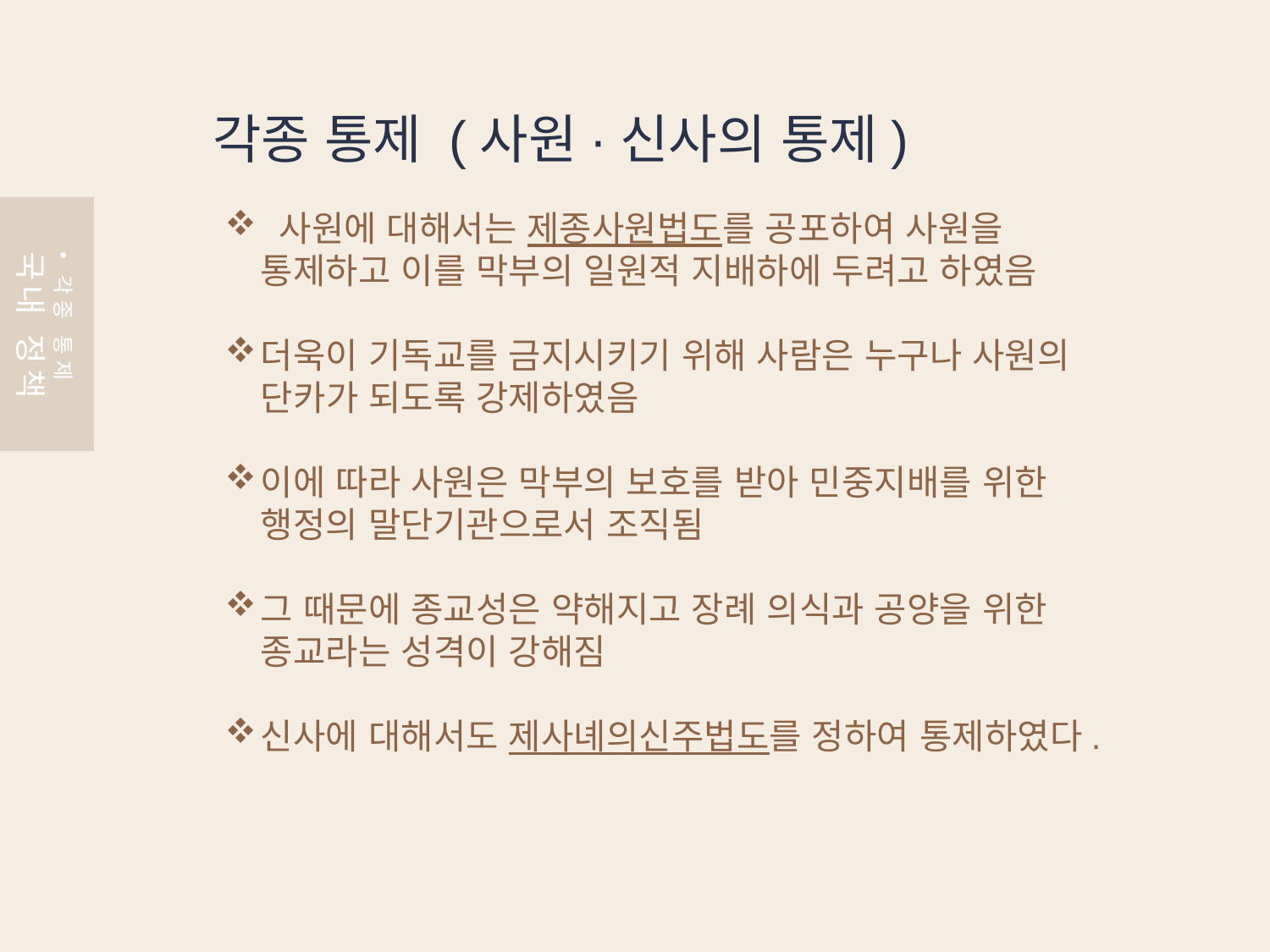

각종 통제 (사원·신사의 통제)

 사원에 대해서는 제종사원법도를 공포하여 사원을 통제하고 이를 막부의 일원적 지배하에 두려고 하였음

더욱이 기독교를 금지시키기 위해 사람은 누구나 사원의 단카가 되도록 강제하였음

이에 따라 사원은 막부의 보호를 받아 민중지배를 위한 행정의 말단기관으로서 조직됨

그 때문에 종교성은 약해지고 장례 의식과 공양을 위한 종교라는 성격이 강해짐

신사에 대해서도 제사녜의신주법도를 정하여 통제하였다.
각종 통제
국내 정책